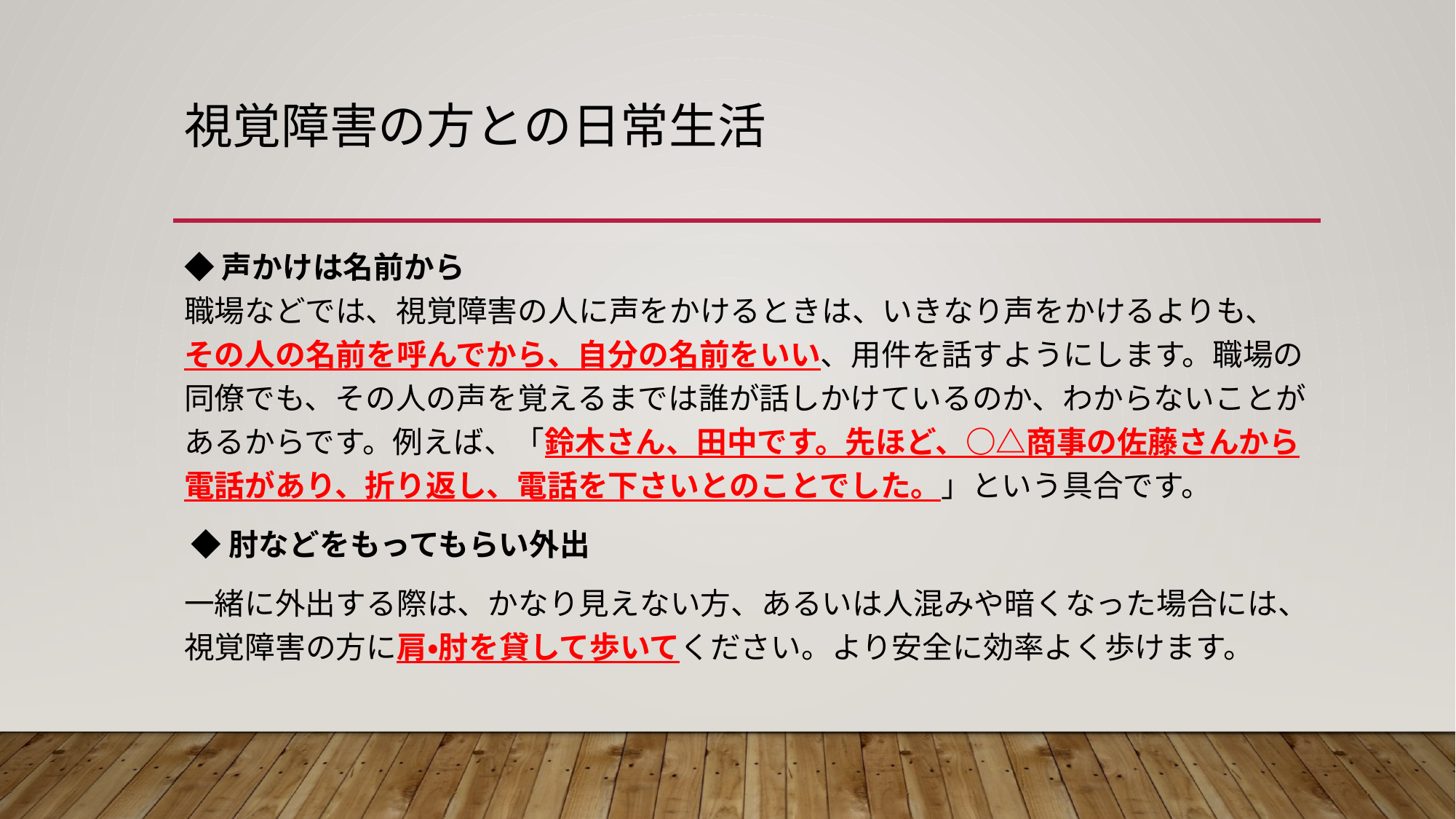

# 視覚障害の方との日常生活
◆声かけは名前から
職場などでは、視覚障害の人に声をかけるときは、いきなり声をかけるよりも、
その人の名前を呼んでから、自分の名前をいい、用件を話すようにします。職場の同僚でも、その人の声を覚えるまでは誰が話しかけているのか、わからないことがあるからです。例えば、「鈴木さん、田中です。先ほど、○△商事の佐藤さんから電話があり、折り返し、電話を下さいとのことでした。」という具合です。
 ◆肘などをもってもらい外出
一緒に外出する際は、かなり見えない方、あるいは人混みや暗くなった場合には、視覚障害の方に肩・肘を貸して歩いてください。より安全に効率よく歩けます。